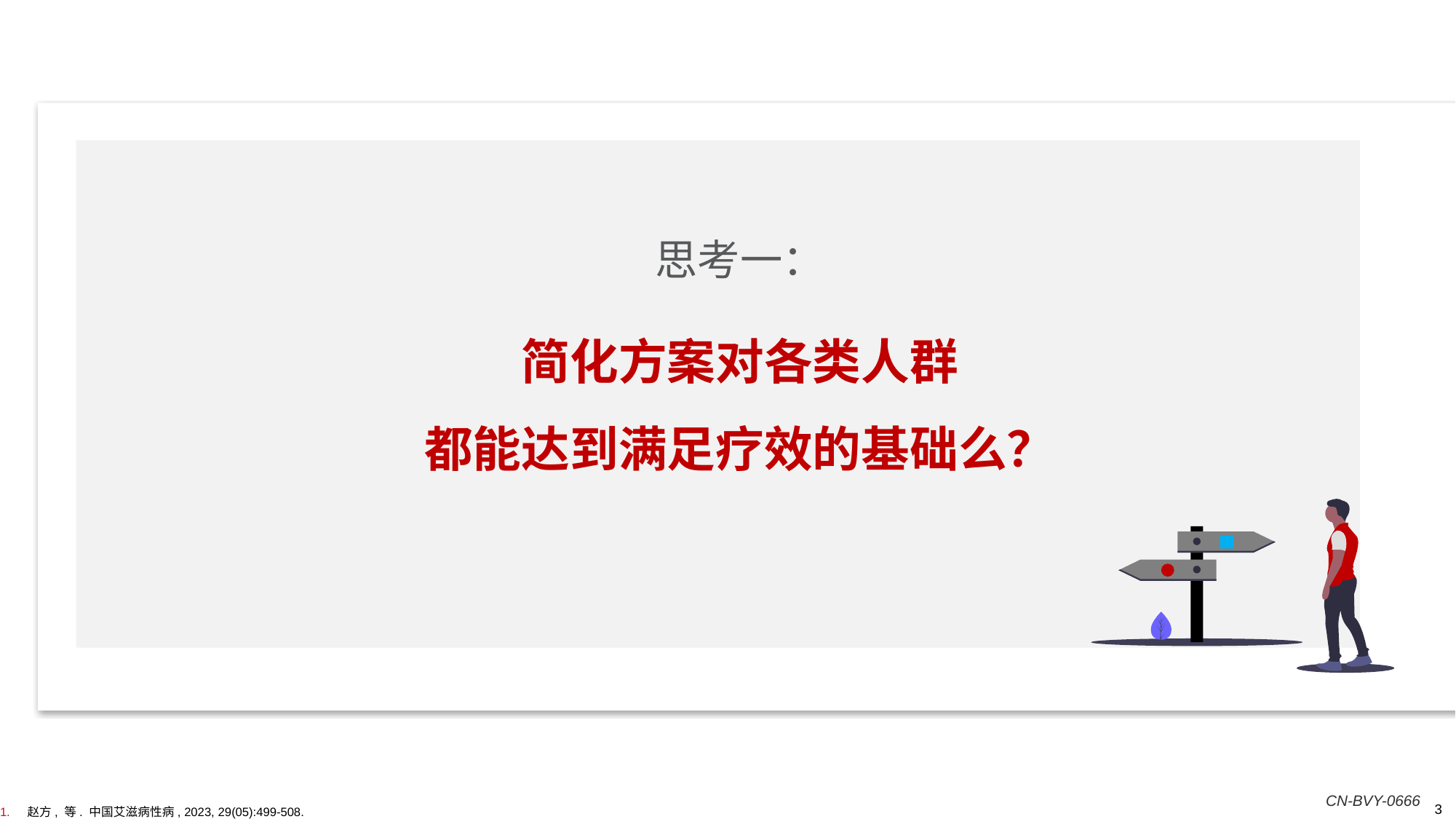

思考一：
简化方案对各类人群
都能达到满足疗效的基础么？

赵方, 等. 中国艾滋病性病, 2023, 29(05):499-508.